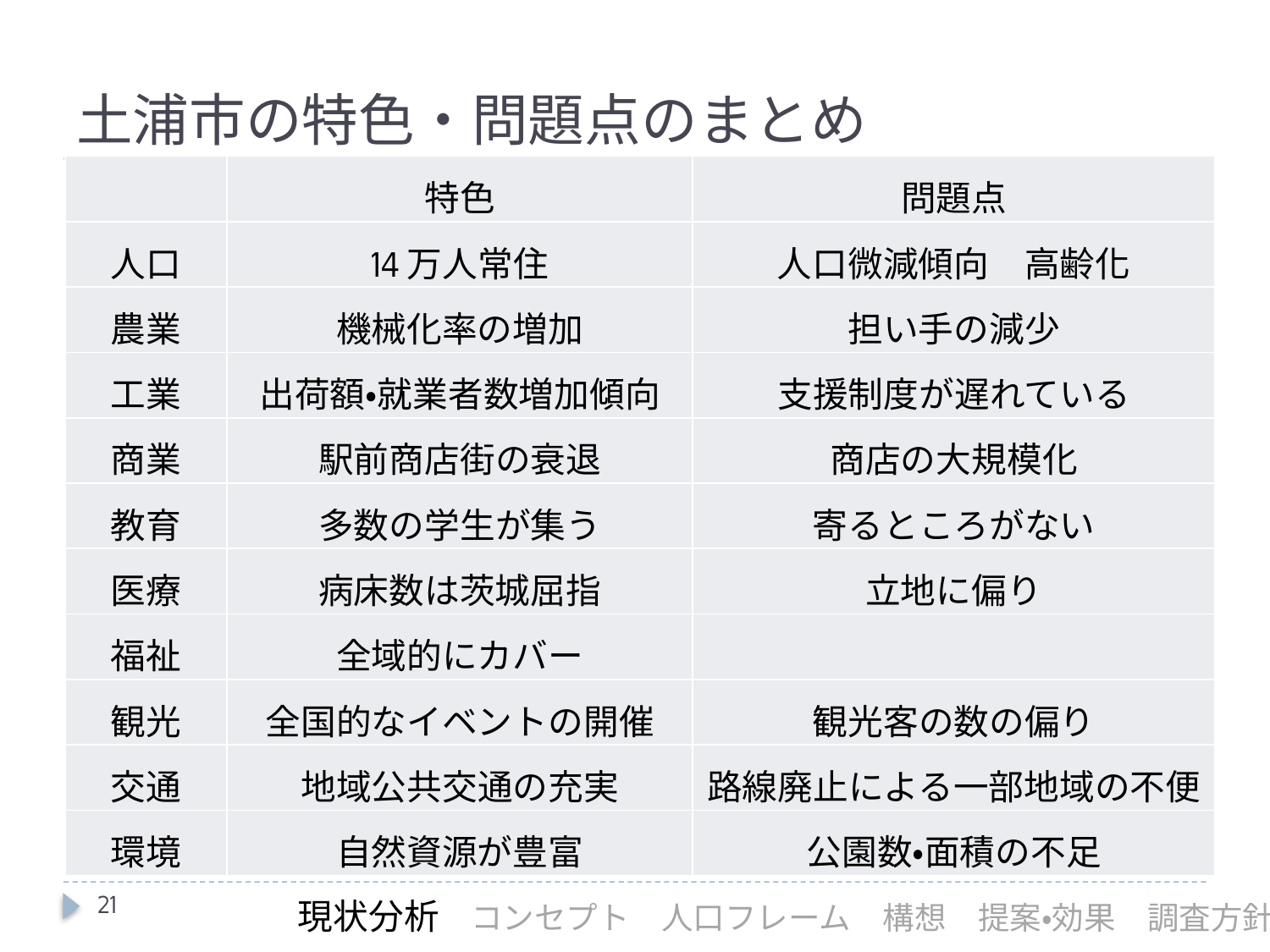

# 土浦市の特色・問題点のまとめ
|  | 特色 | 問題点 |
| --- | --- | --- |
| 人口 | 14万人常住 | 人口微減傾向　高齢化 |
| 農業 | 機械化率の増加 | 担い手の減少 |
| 工業 | 出荷額・就業者数増加傾向 | 支援制度が遅れている |
| 商業 | 駅前商店街の衰退 | 商店の大規模化 |
| 教育 | 多数の学生が集う | 寄るところがない |
| 医療 | 病床数は茨城屈指 | 立地に偏り |
| 福祉 | 全域的にカバー |  |
| 観光 | 全国的なイベントの開催 | 観光客の数の偏り |
| 交通 | 地域公共交通の充実 | 路線廃止による一部地域の不便 |
| 環境 | 自然資源が豊富 | 公園数・面積の不足 |
21
現状分析　コンセプト　人口フレーム　構想　提案・効果　調査方針